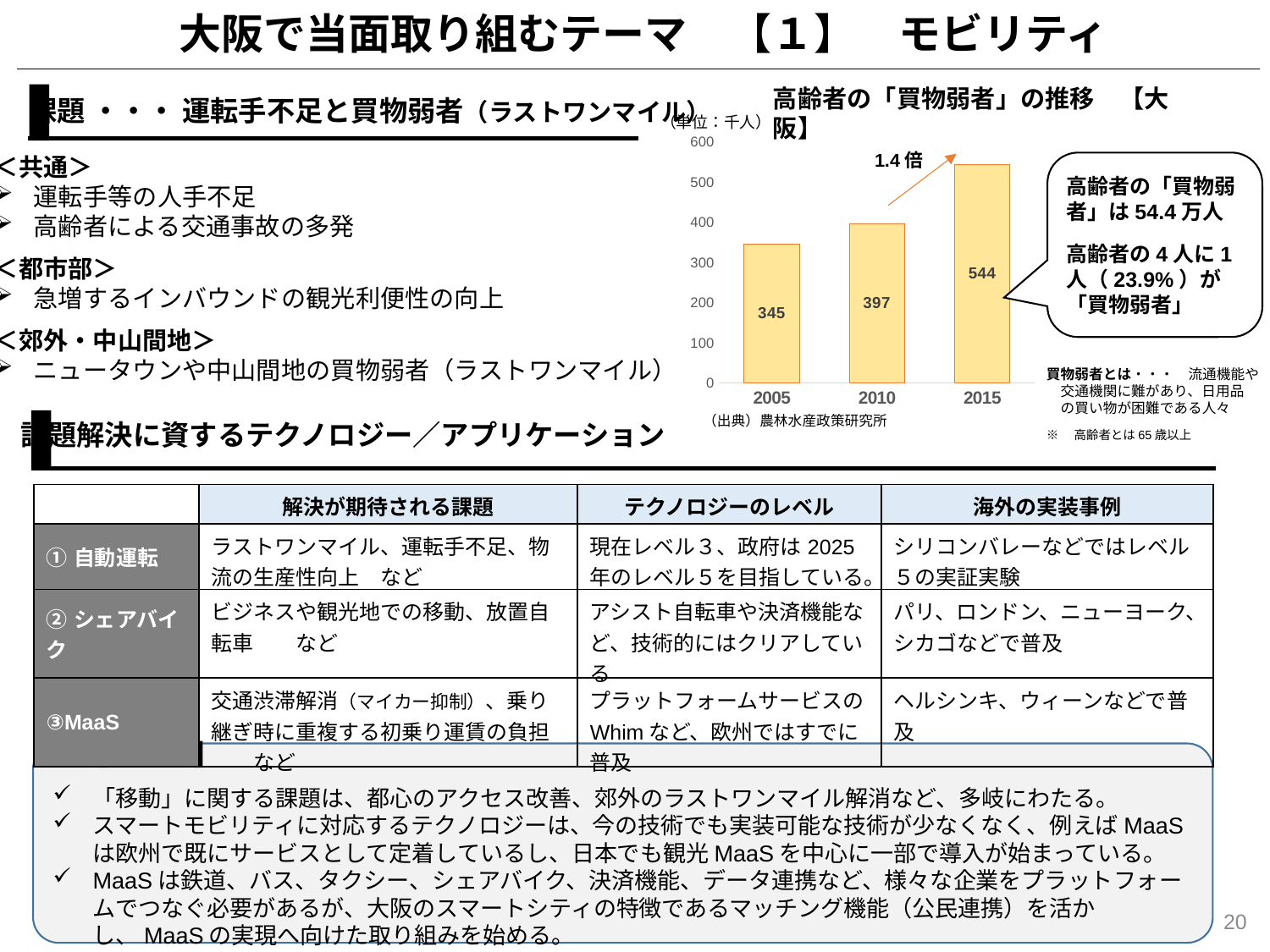

大阪で当面取り組むテーマ　【１】　モビリティ
高齢者の「買物弱者」の推移　【大阪】

課題 ・・・ 運転手不足と買物弱者（ラストワンマイル）
（単位：千人）

### Chart

| Category | 比率 |
|---|---|
| 2005 | 345.0 |
| 2010 | 397.0 |
| 2015 | 544.0 |
1.4倍
＜共通＞
運転手等の人手不足
高齢者による交通事故の多発

＜都市部＞
急増するインバウンドの観光利便性の向上

＜郊外・中山間地＞
ニュータウンや中山間地の買物弱者（ラストワンマイル）
高齢者の「買物弱者」は54.4万人

高齢者の4人に1人（23.9%）が「買物弱者」
買物弱者とは・・・　流通機能や
　交通機関に難があり、日用品
　の買い物が困難である人々

※　高齢者とは65歳以上
（出典）農林水産政策研究所

課題解決に資するテクノロジー／アプリケーション
|  | 解決が期待される課題 | テクノロジーのレベル | 海外の実装事例 |
| --- | --- | --- | --- |
| ①自動運転 | ラストワンマイル、運転手不足、物流の生産性向上　など | 現在レベル３、政府は2025年のレベル５を目指している。 | シリコンバレーなどではレベル５の実証実験 |
| ②シェアバイク | ビジネスや観光地での移動、放置自転車　　など | アシスト自転車や決済機能など、技術的にはクリアしている | パリ、ロンドン、ニューヨーク、シカゴなどで普及 |
| ③MaaS | 交通渋滞解消（マイカー抑制）、乗り継ぎ時に重複する初乗り運賃の負担　　など | プラットフォームサービスのWhimなど、欧州ではすでに普及 | ヘルシンキ、ウィーンなどで普及 |
　【まとめ】

「移動」に関する課題は、都心のアクセス改善、郊外のラストワンマイル解消など、多岐にわたる。
スマートモビリティに対応するテクノロジーは、今の技術でも実装可能な技術が少なくなく、例えばMaaSは欧州で既にサービスとして定着しているし、日本でも観光MaaSを中心に一部で導入が始まっている。
MaaSは鉄道、バス、タクシー、シェアバイク、決済機能、データ連携など、様々な企業をプラットフォームでつなぐ必要があるが、大阪のスマートシティの特徴であるマッチング機能（公民連携）を活かし、MaaSの実現へ向けた取り組みを始める。
20